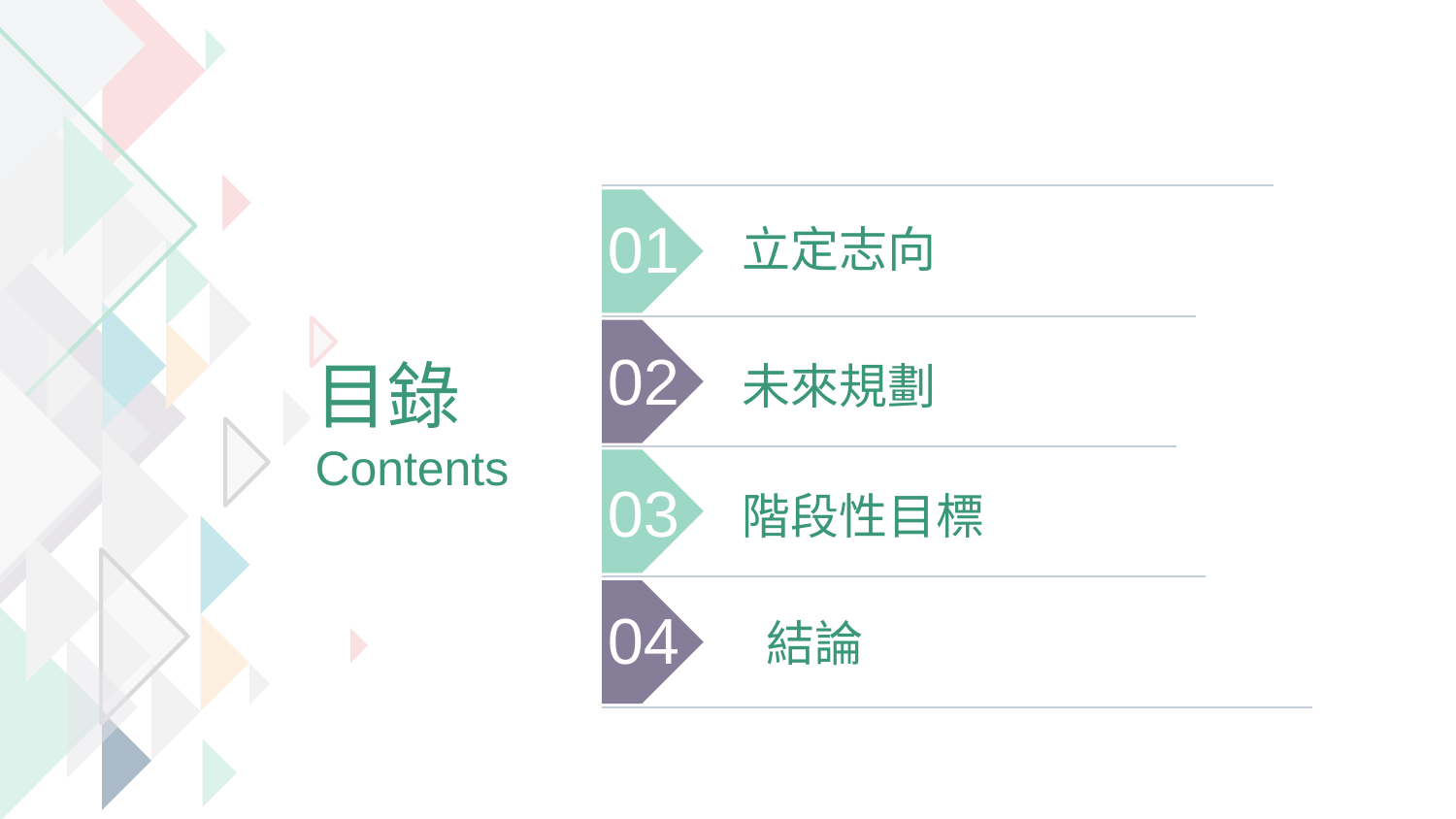

01
立定志向

02
目錄
Contents
未來規劃

03
階段性目標

04
結論